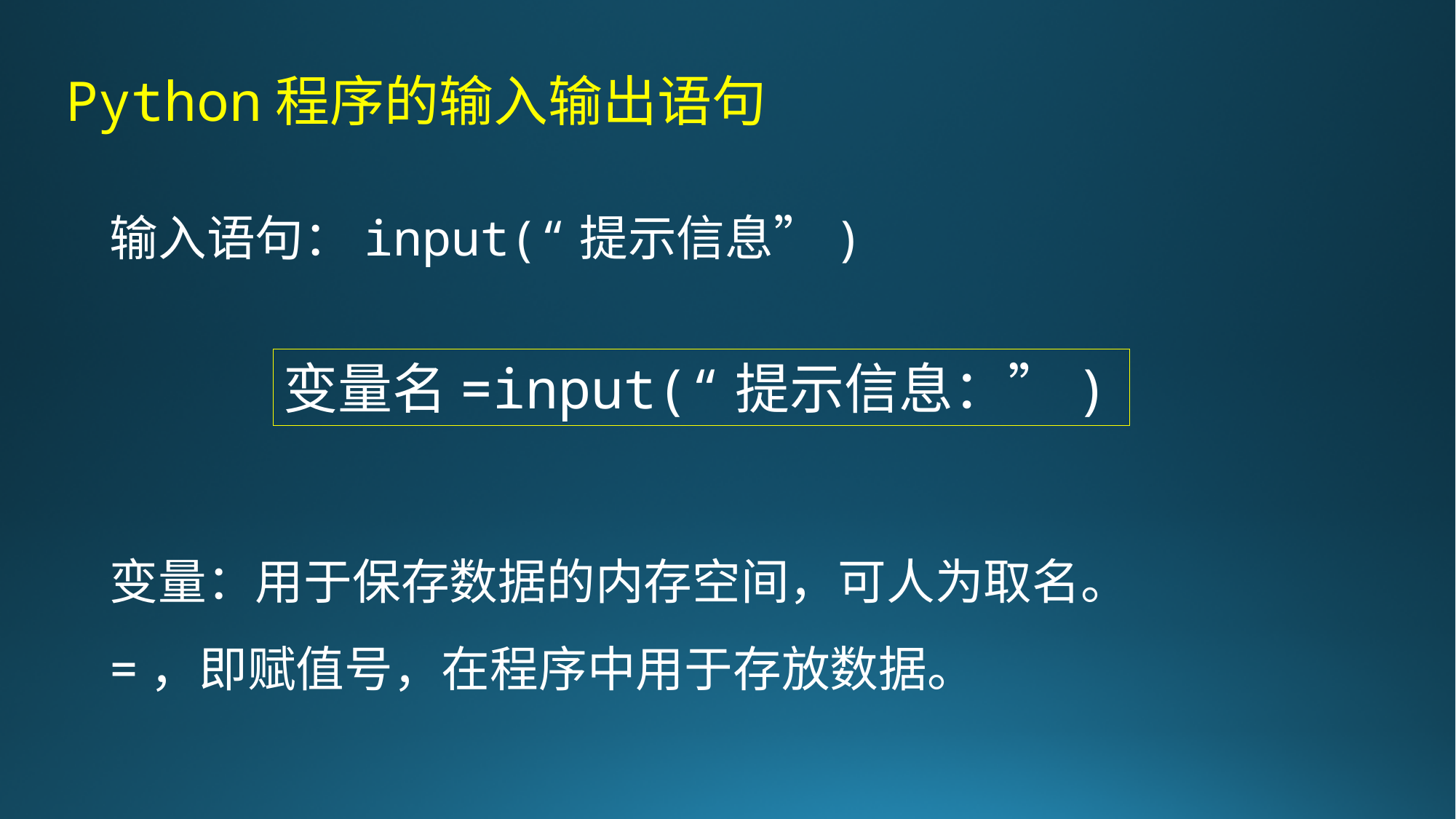

Python程序的输入输出语句
输入语句：input(“提示信息”)
变量名=input(“提示信息：”)
变量：用于保存数据的内存空间，可人为取名。
=，即赋值号，在程序中用于存放数据。